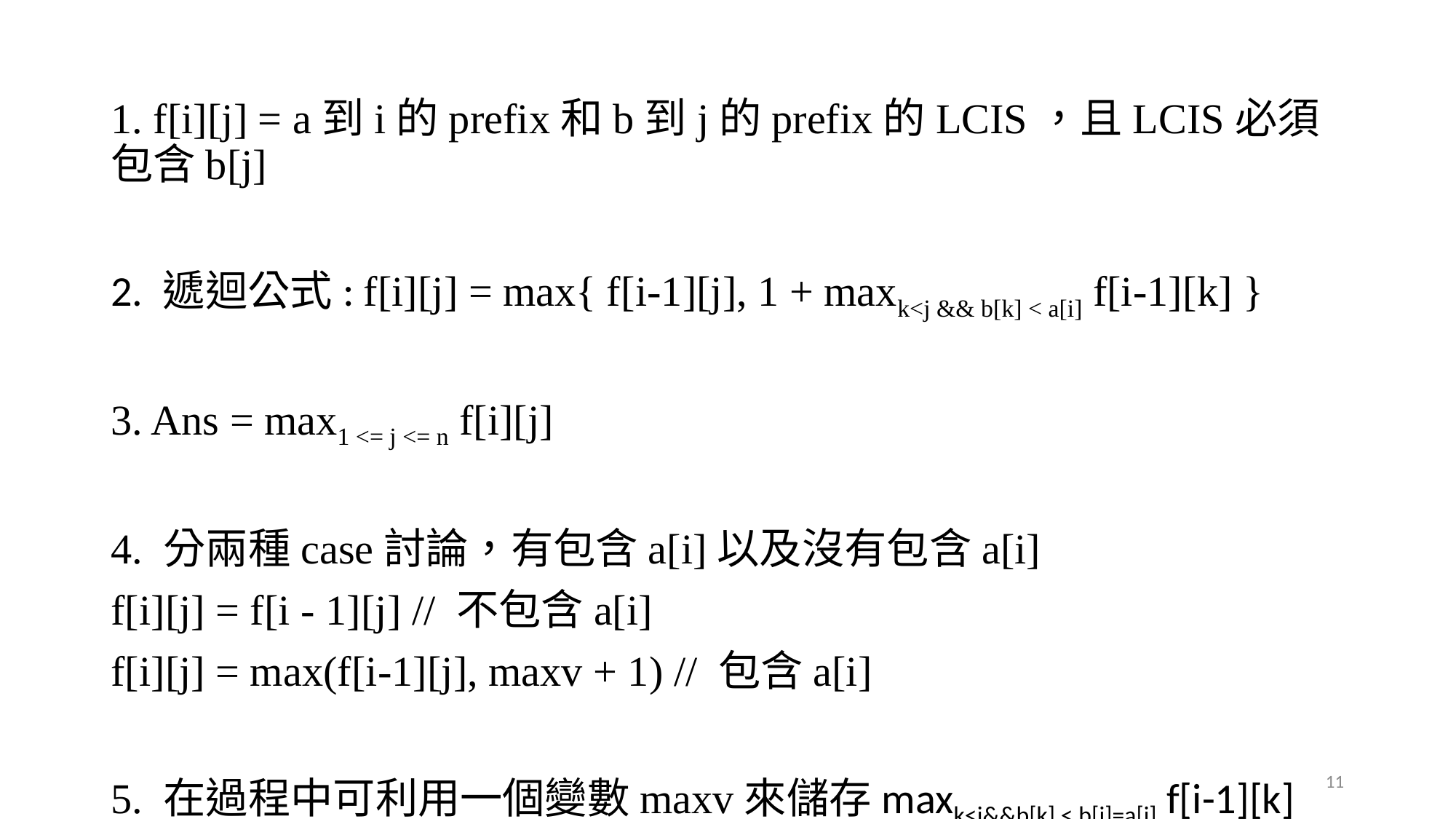

1. f[i][j] = a到i的prefix和b到j的prefix的LCIS，且LCIS必須包含b[j]

2. 遞迴公式: f[i][j] = max{ f[i-1][j], 1 + maxk<j && b[k] < a[i] f[i-1][k] }

3. Ans = max1 <= j <= n f[i][j]

4. 分兩種case討論，有包含a[i]以及沒有包含a[i]
f[i][j] = f[i - 1][j] // 不包含a[i]
f[i][j] = max(f[i-1][j], maxv + 1) // 包含a[i]

5. 在過程中可利用一個變數maxv來儲存maxk<j&&b[k] < b[j]=a[i] f[i-1][k]
if (b[j] < a[i]) maxv = max(maxv, f[i - 1][j])

11